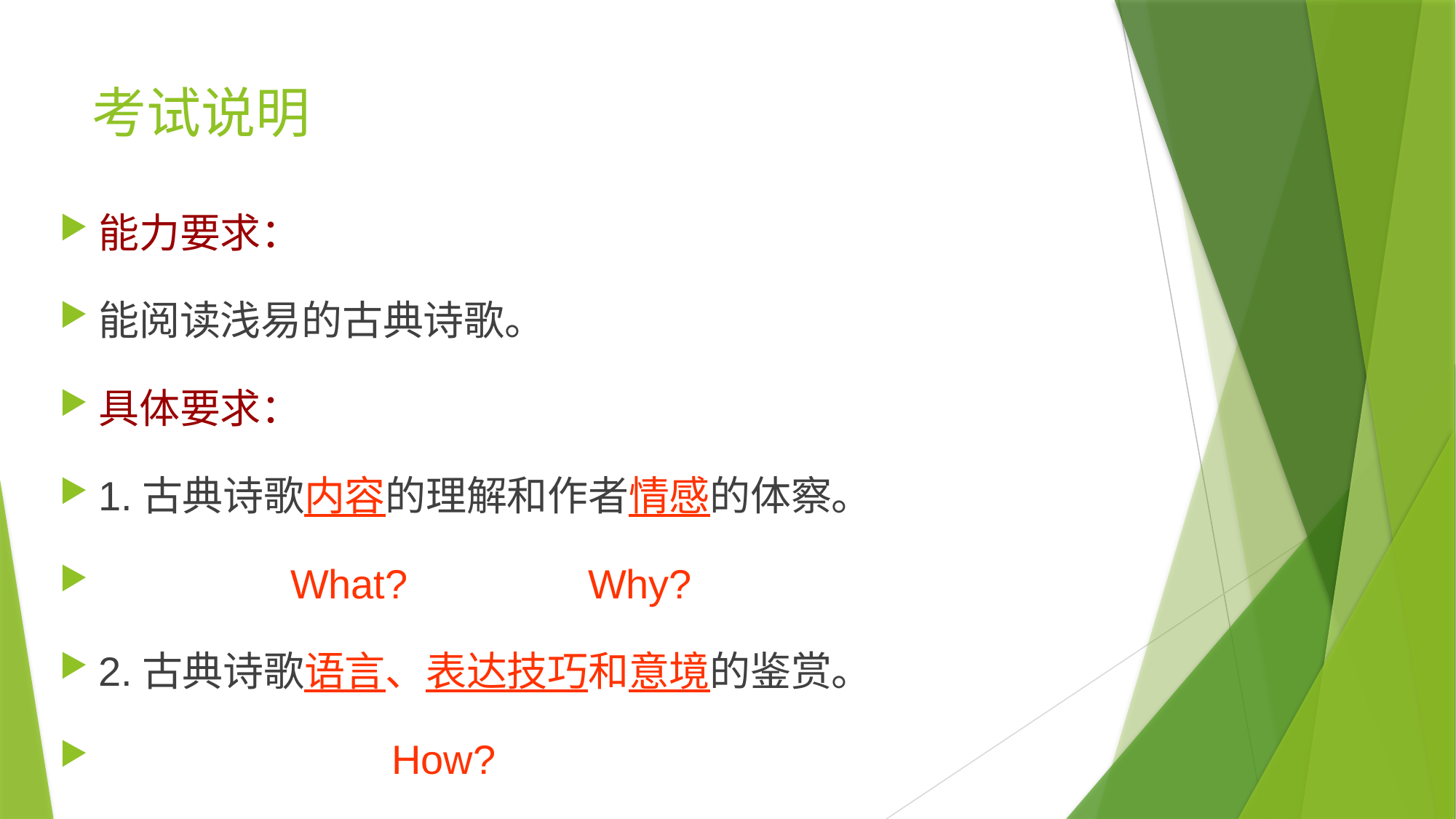

# 考试说明
能力要求：
能阅读浅易的古典诗歌。
具体要求：
1.古典诗歌内容的理解和作者情感的体察。
                 What?                Why?
2.古典诗歌语言、表达技巧和意境的鉴赏。
                          How?